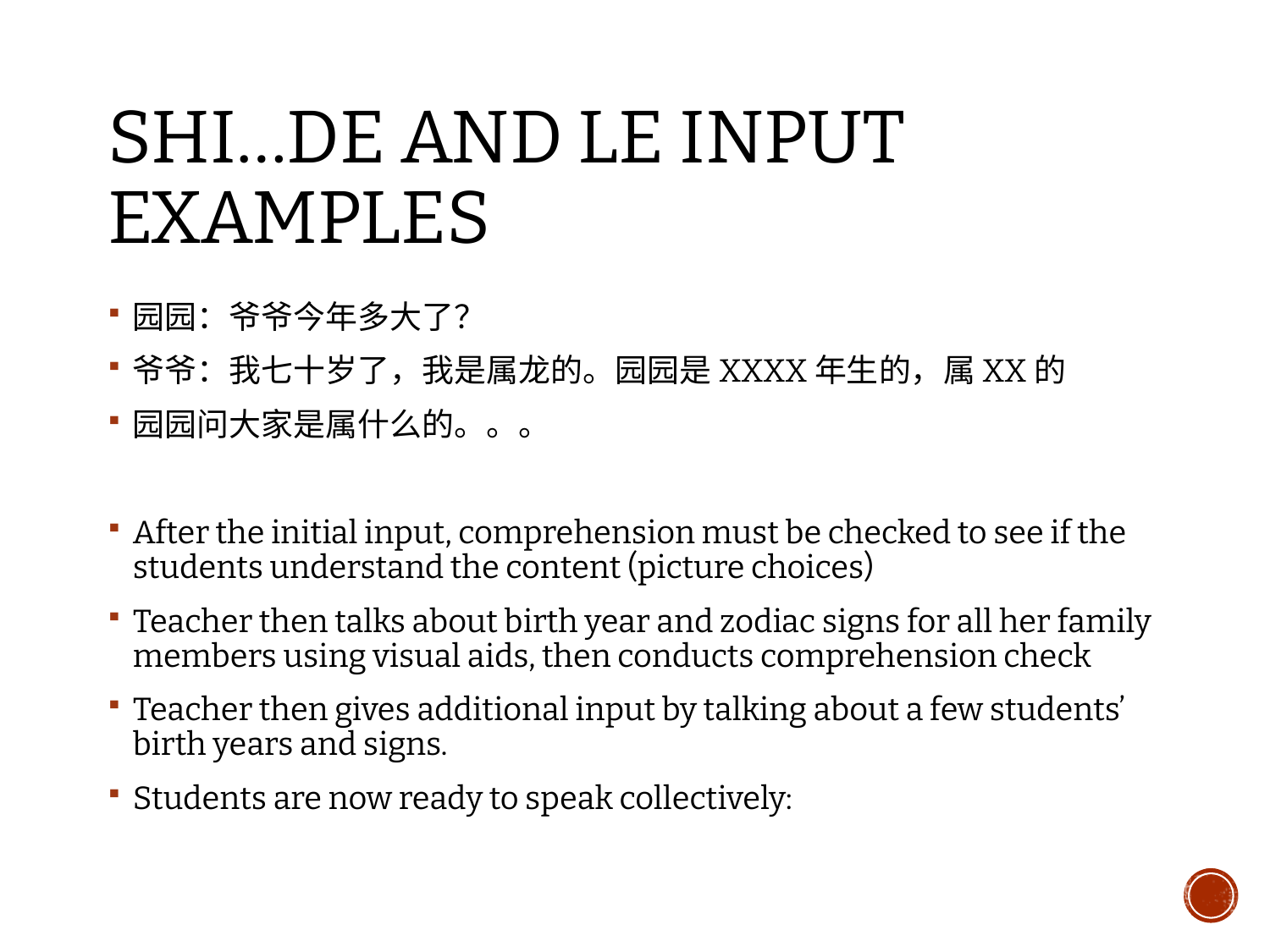

# SHI…DE and LE input examples
园园：爷爷今年多大了？
爷爷：我七十岁了，我是属龙的。园园是XXXX年生的，属XX的
园园问大家是属什么的。。。

After the initial input, comprehension must be checked to see if the students understand the content (picture choices)
Teacher then talks about birth year and zodiac signs for all her family members using visual aids, then conducts comprehension check
Teacher then gives additional input by talking about a few students’ birth years and signs.
Students are now ready to speak collectively: